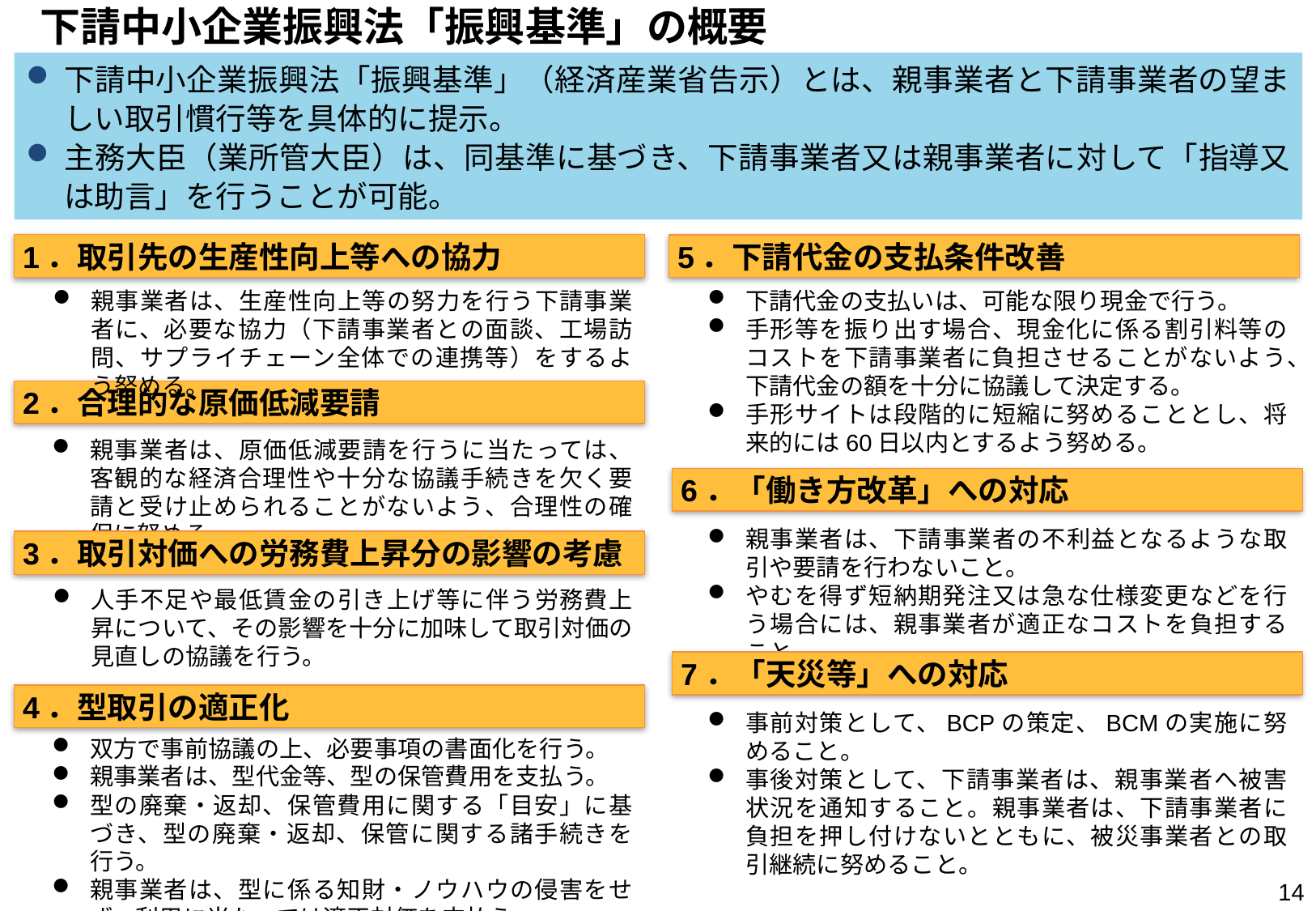

下請中小企業振興法「振興基準」の概要
下請中小企業振興法「振興基準」（経済産業省告示）とは、親事業者と下請事業者の望ましい取引慣行等を具体的に提示。
主務大臣（業所管大臣）は、同基準に基づき、下請事業者又は親事業者に対して「指導又は助言」を行うことが可能。
1．取引先の生産性向上等への協力
5．下請代金の支払条件改善
親事業者は、生産性向上等の努力を行う下請事業者に、必要な協力（下請事業者との面談、工場訪問、サプライチェーン全体での連携等）をするよう努める。
下請代金の支払いは、可能な限り現金で行う。
手形等を振り出す場合、現金化に係る割引料等のコストを下請事業者に負担させることがないよう、下請代金の額を十分に協議して決定する。
手形サイトは段階的に短縮に努めることとし、将来的には60日以内とするよう努める。
2．合理的な原価低減要請
親事業者は、原価低減要請を行うに当たっては、客観的な経済合理性や十分な協議手続きを欠く要請と受け止められることがないよう、合理性の確保に努める。
6．「働き方改革」への対応
親事業者は、下請事業者の不利益となるような取引や要請を行わないこと。
やむを得ず短納期発注又は急な仕様変更などを行う場合には、親事業者が適正なコストを負担すること。
3．取引対価への労務費上昇分の影響の考慮
人手不足や最低賃金の引き上げ等に伴う労務費上昇について、その影響を十分に加味して取引対価の見直しの協議を行う。
7．「天災等」への対応
4．型取引の適正化
事前対策として、BCPの策定、BCMの実施に努めること。
事後対策として、下請事業者は、親事業者へ被害状況を通知すること。親事業者は、下請事業者に負担を押し付けないとともに、被災事業者との取引継続に努めること。
双方で事前協議の上、必要事項の書面化を行う。
親事業者は、型代金等、型の保管費用を支払う。
型の廃棄・返却、保管費用に関する「目安」に基づき、型の廃棄・返却、保管に関する諸手続きを行う。
親事業者は、型に係る知財・ノウハウの侵害をせず、利用に当たっては適正対価を支払う。
14